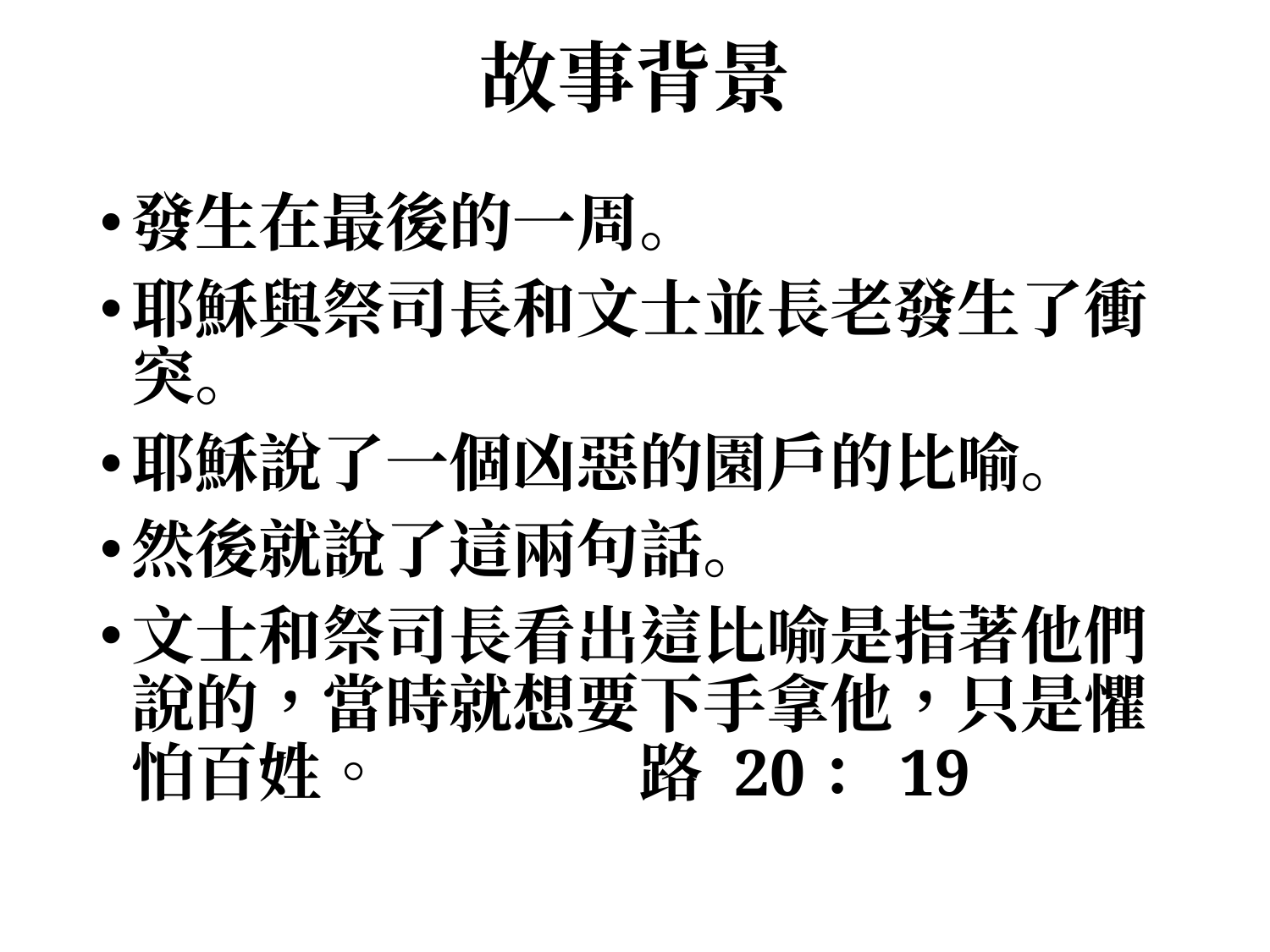

# 故事背景
發生在最後的一周。
耶穌與祭司長和文士並長老發生了衝突。
耶穌說了一個凶惡的園戶的比喻。
然後就說了這兩句話。
文士和祭司長看出這比喻是指著他們說的，當時就想要下手拿他，只是懼怕百姓。		路 20：19